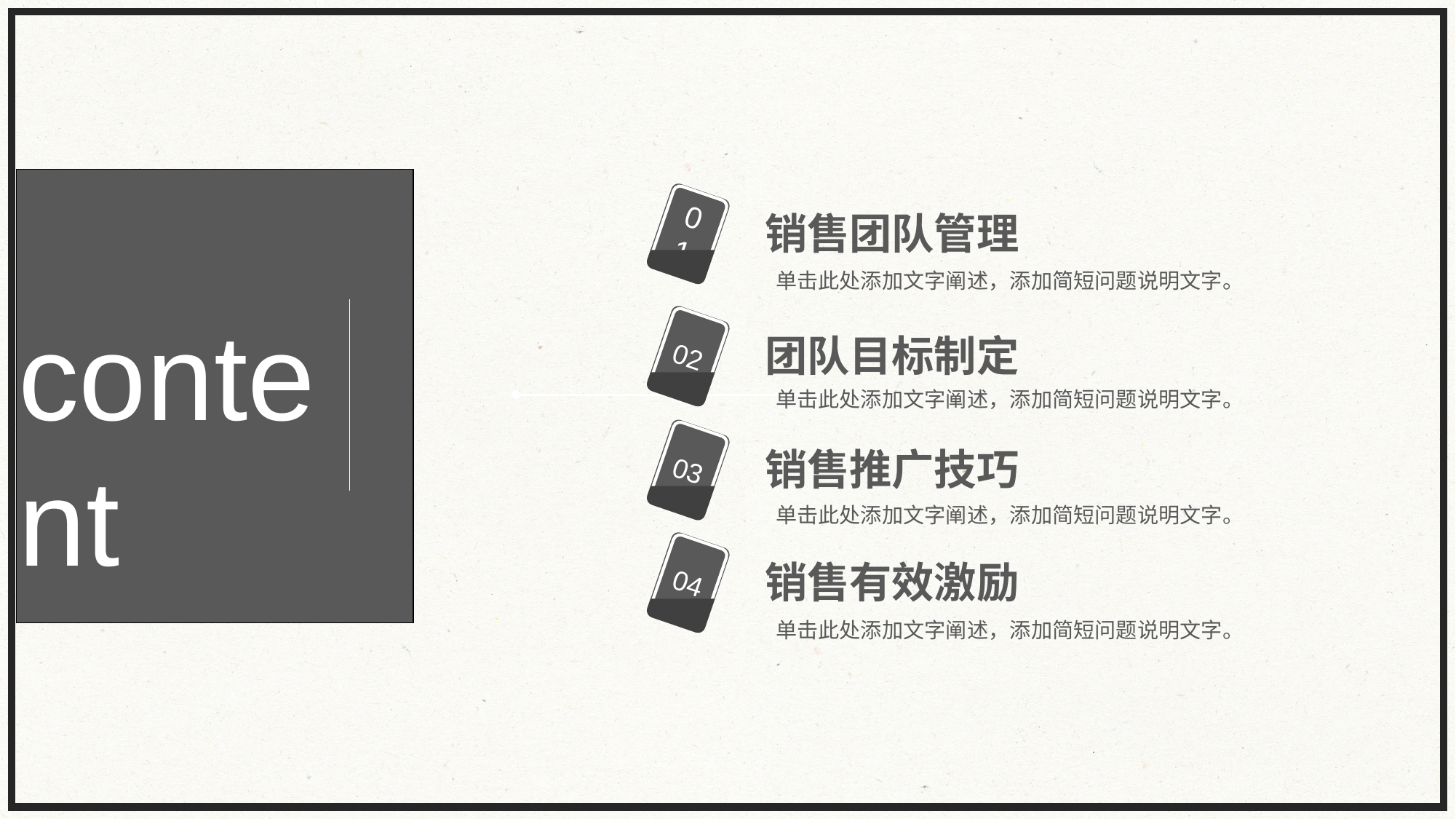

01

销售团队管理
单击此处添加文字阐述，添加简短问题说明文字。
content

02

团队目标制定
单击此处添加文字阐述，添加简短问题说明文字。

03

销售推广技巧
单击此处添加文字阐述，添加简短问题说明文字。

04

销售有效激励
单击此处添加文字阐述，添加简短问题说明文字。